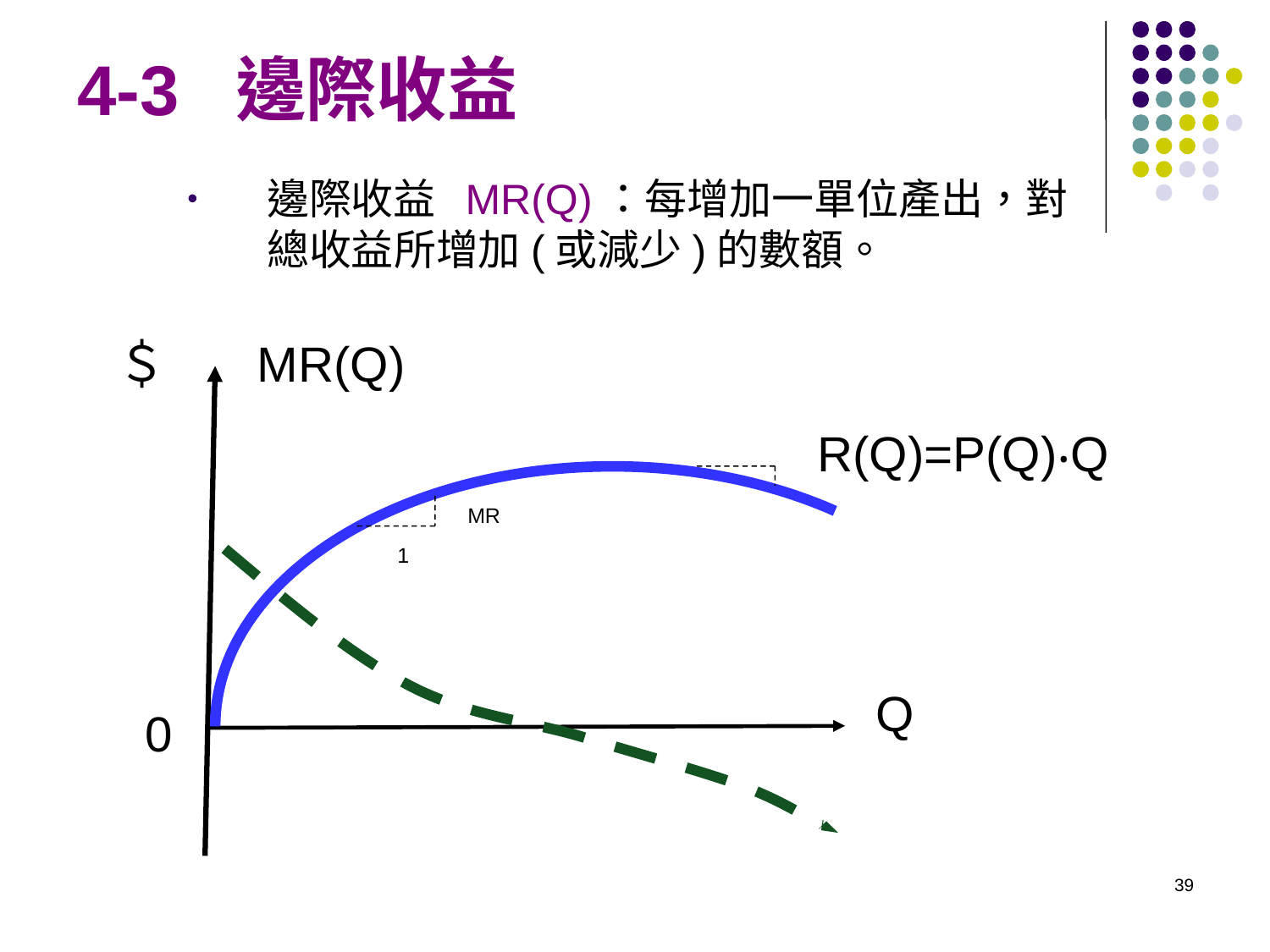

# 4-3  邊際收益
邊際收益  MR(Q)：每增加一單位產出，對總收益所增加(或減少)的數額。
＄
MR(Q)

R(Q)=P(Q)‧Q

MR

1
Q
0

39